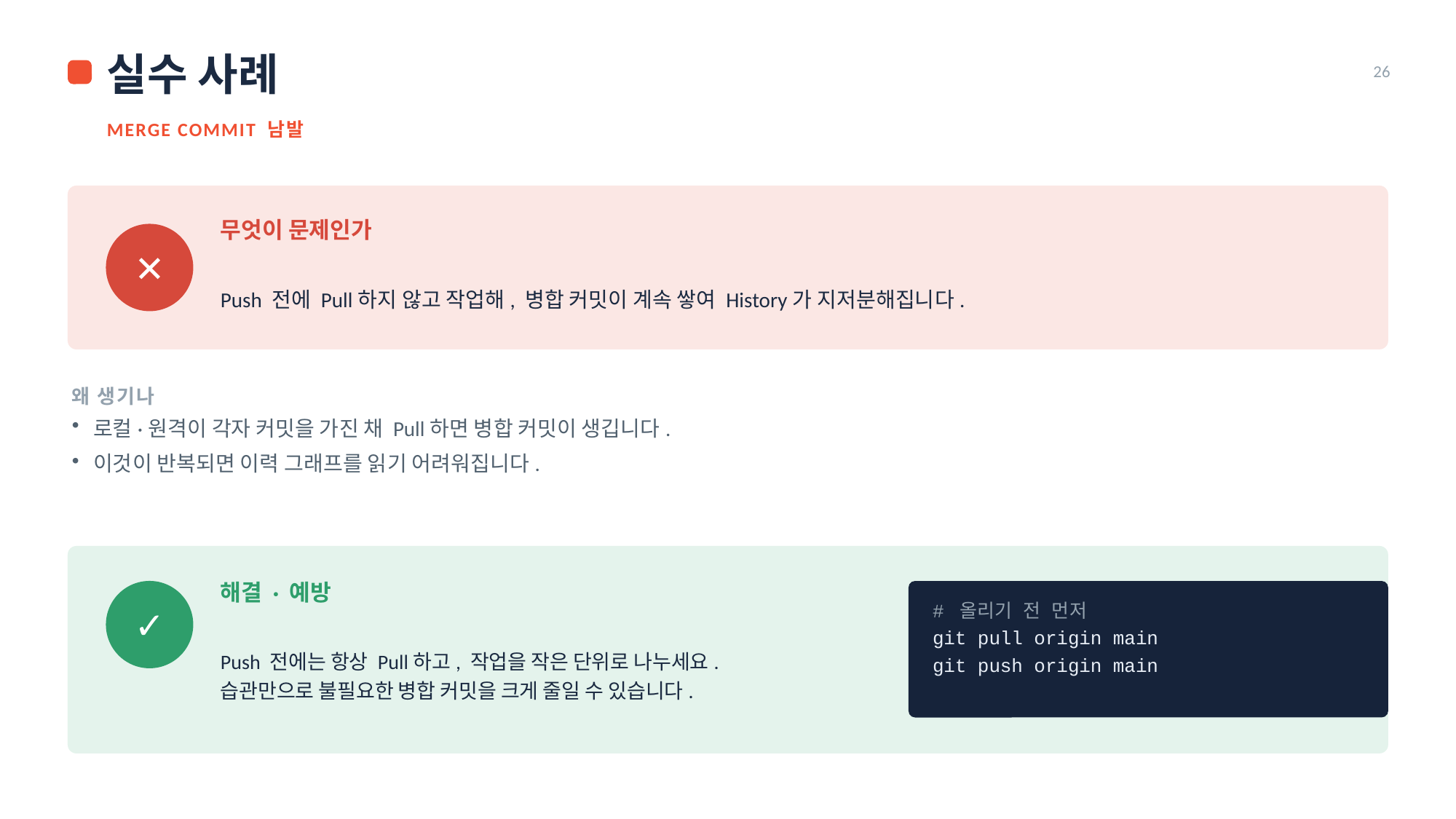

실수 사례
26

MERGE COMMIT 남발

무엇이 문제인가

✕
Push 전에 Pull하지 않고 작업해, 병합 커밋이 계속 쌓여 History가 지저분해집니다.
왜 생기나
로컬·원격이 각자 커밋을 가진 채 Pull하면 병합 커밋이 생깁니다.
이것이 반복되면 이력 그래프를 읽기 어려워집니다.

해결 · 예방

✓

# 올리기 전 먼저
git pull origin main
git push origin main
Push 전에는 항상 Pull하고, 작업을 작은 단위로 나누세요.
습관만으로 불필요한 병합 커밋을 크게 줄일 수 있습니다.